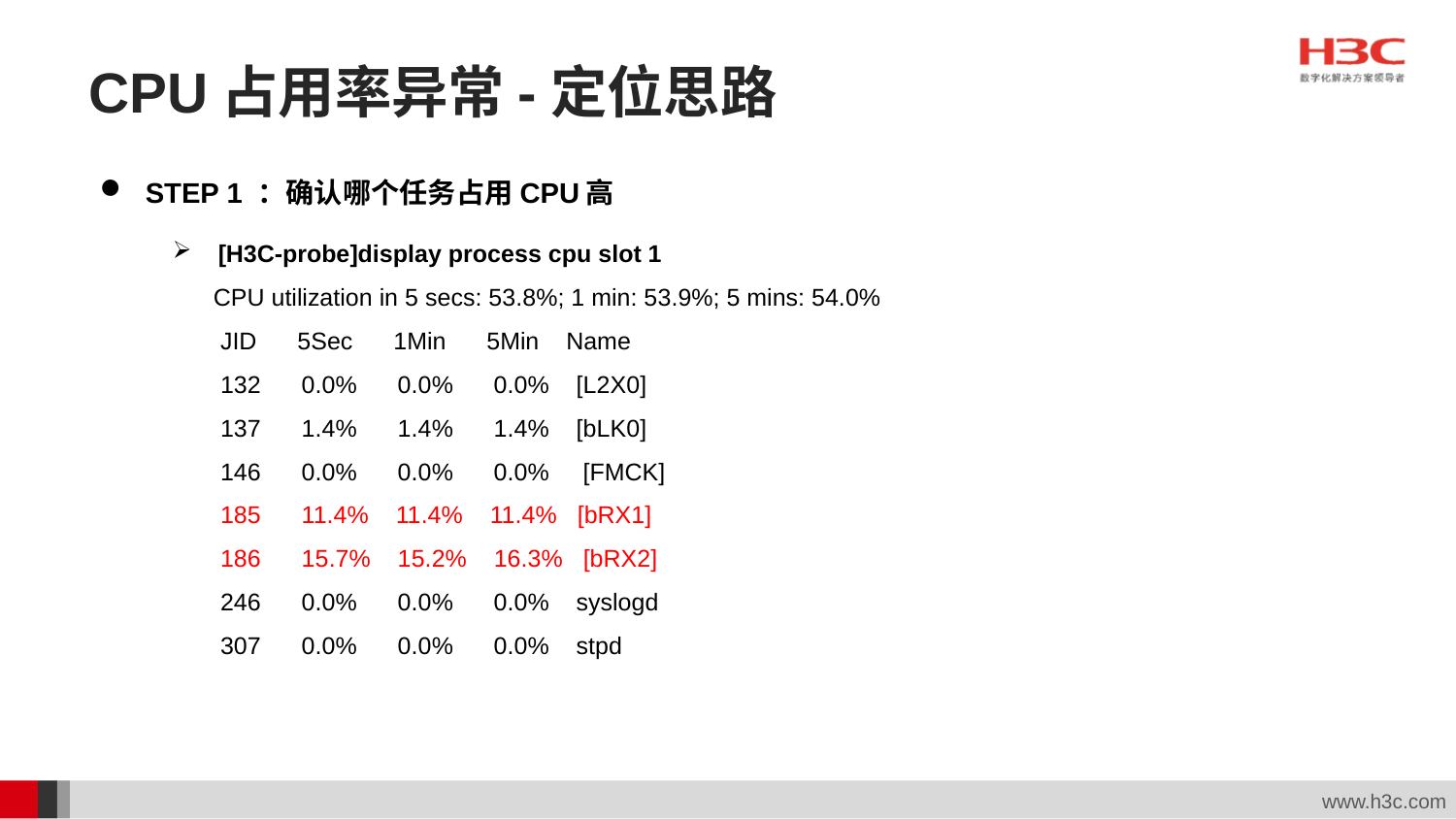

# CPU占用率异常-定位思路
STEP 1 ：确认哪个任务占用CPU高
[H3C-probe]display process cpu slot 1
      CPU utilization in 5 secs: 53.8%; 1 min: 53.9%; 5 mins: 54.0%
       JID      5Sec      1Min      5Min    Name
       132      0.0%      0.0%      0.0%    [L2X0]
       137      1.4%      1.4%      1.4%    [bLK0]
       146      0.0%      0.0%      0.0%     [FMCK]
       185      11.4%    11.4%    11.4%   [bRX1]
       186      15.7%    15.2%    16.3%   [bRX2]
       246      0.0%      0.0%      0.0%    syslogd
       307      0.0%      0.0%      0.0%    stpd